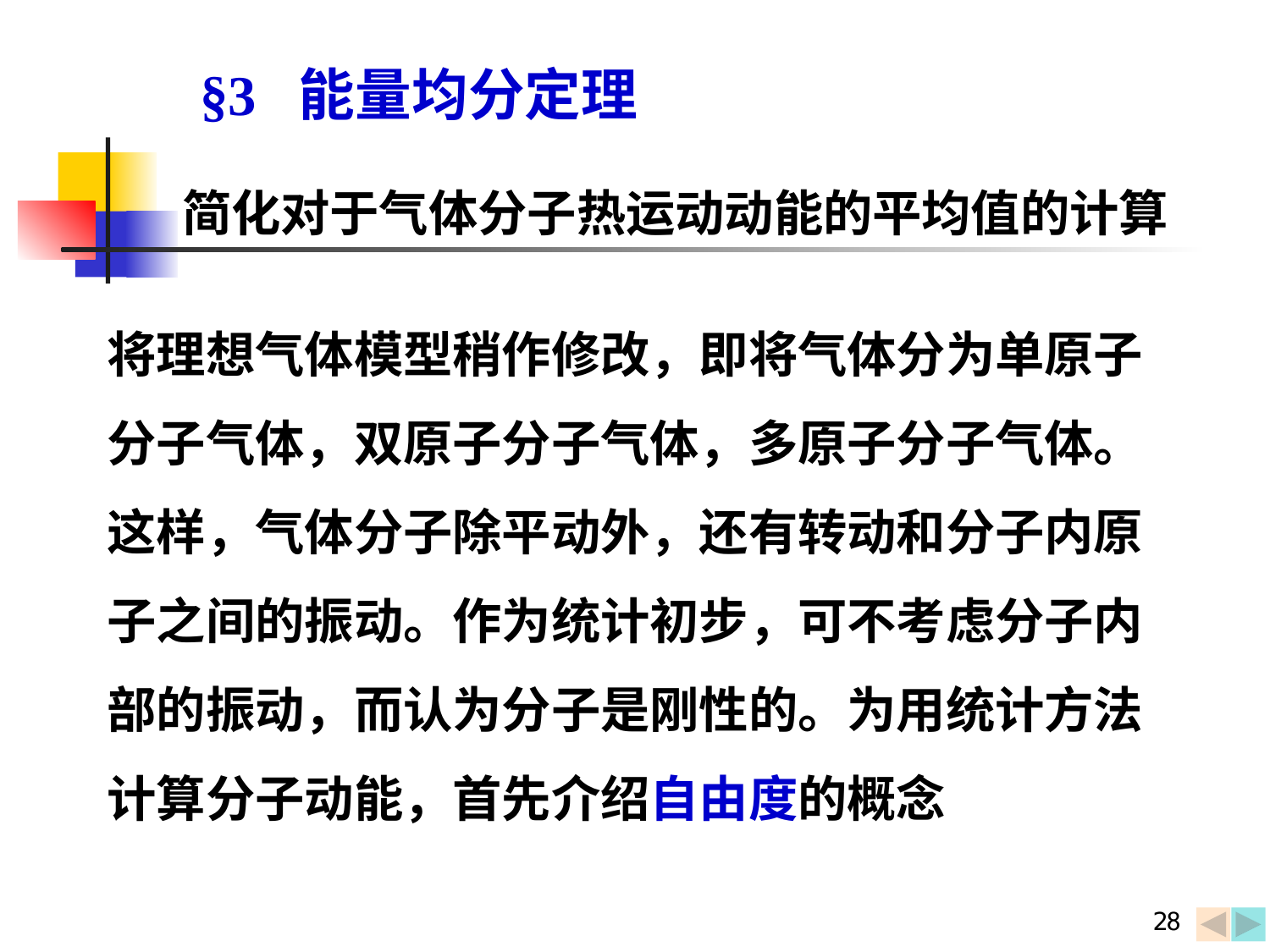

§3  能量均分定理
简化对于气体分子热运动动能的平均值的计算
将理想气体模型稍作修改，即将气体分为单原子分子气体，双原子分子气体，多原子分子气体。这样，气体分子除平动外，还有转动和分子内原子之间的振动。作为统计初步，可不考虑分子内部的振动，而认为分子是刚性的。为用统计方法计算分子动能，首先介绍自由度的概念
28